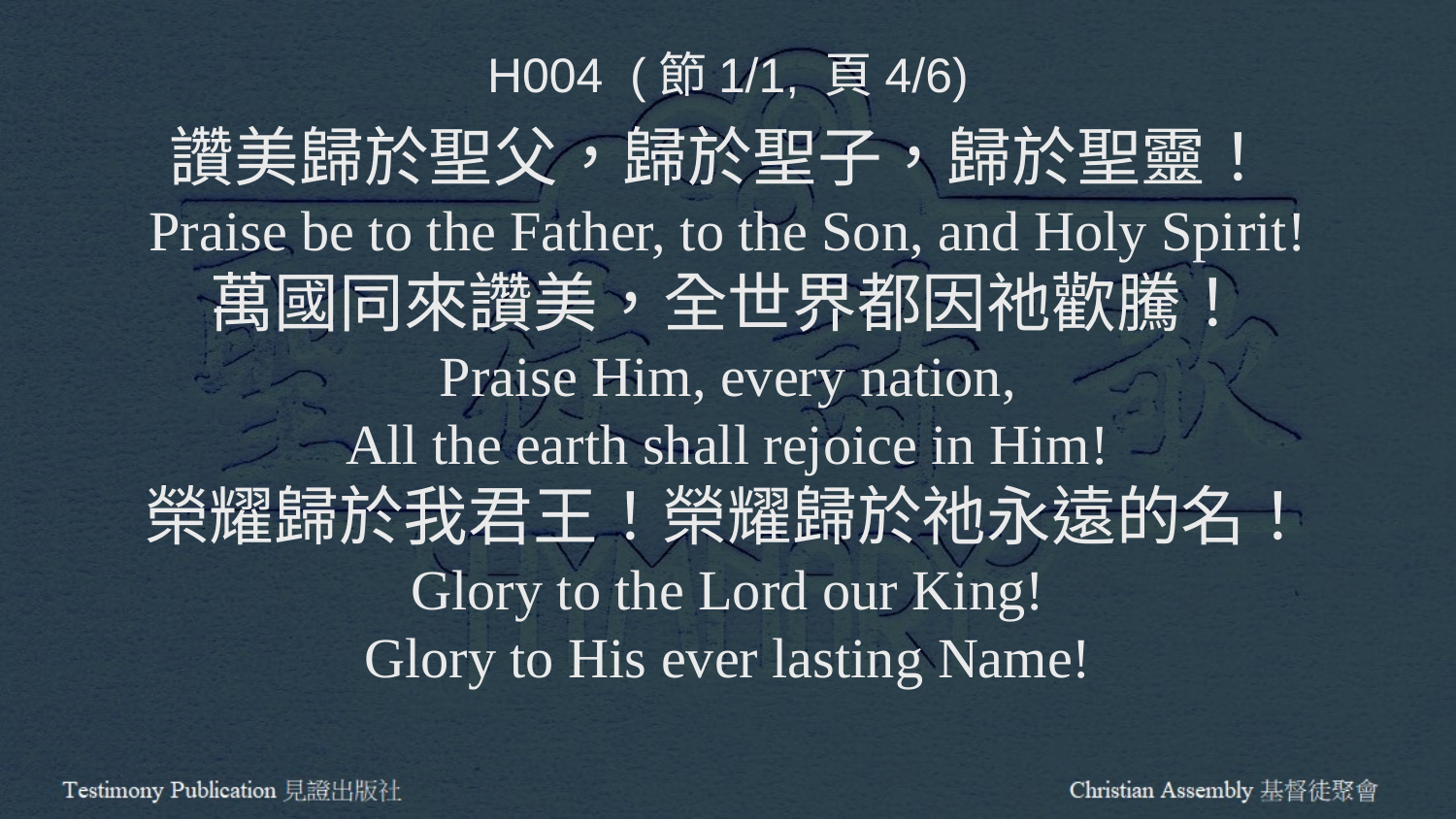

H004  (節1/1, 頁4/6)
讚美歸於聖父，歸於聖子，歸於聖靈！
Praise be to the Father, to the Son, and Holy Spirit!
萬國同來讚美，全世界都因祂歡騰！
Praise Him, every nation,
All the earth shall rejoice in Him!
榮耀歸於我君王！榮耀歸於祂永遠的名！
Glory to the Lord our King!
Glory to His ever lasting Name!